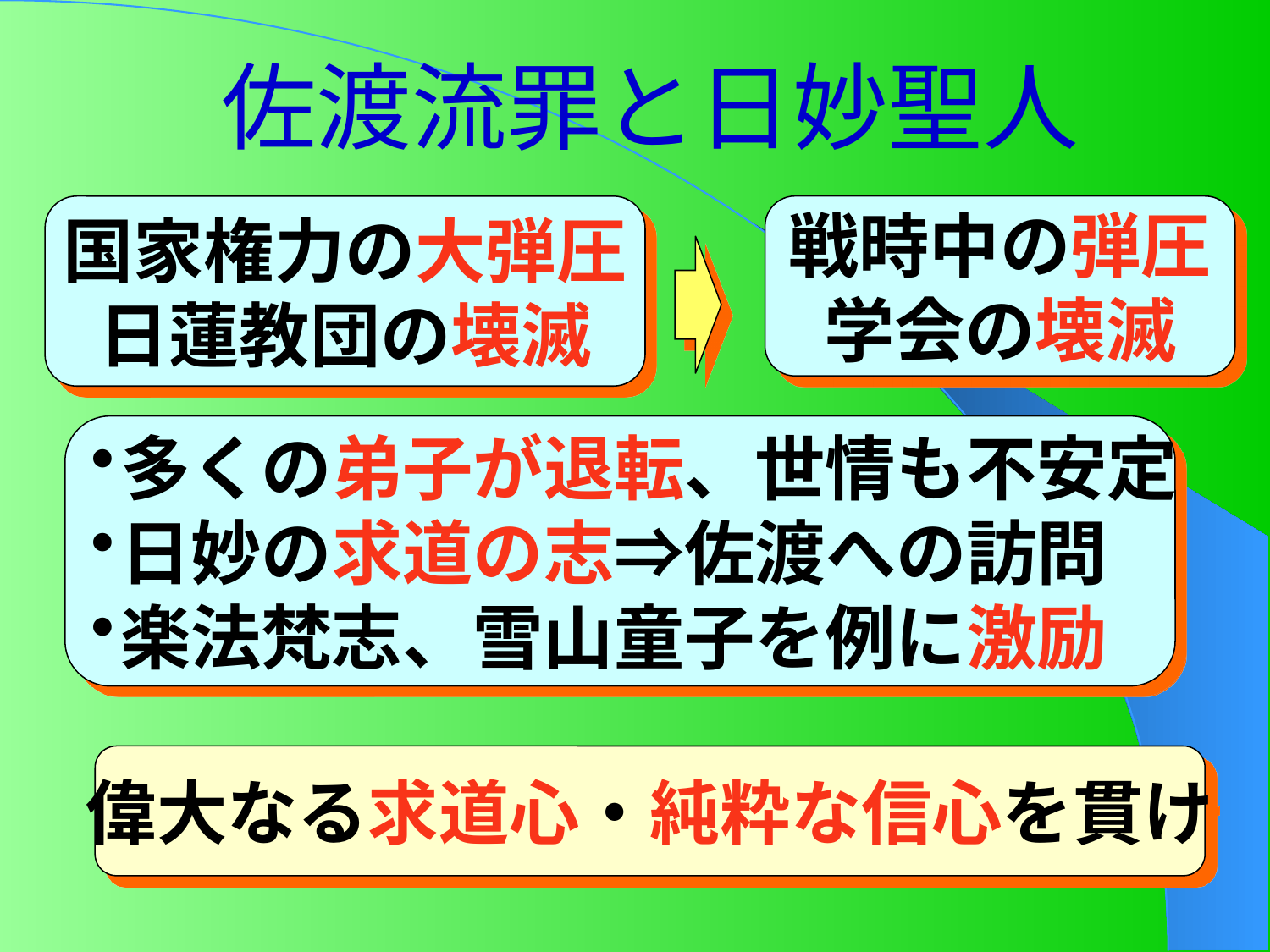

# 佐渡流罪と日妙聖人
国家権力の大弾圧
日蓮教団の壊滅
戦時中の弾圧
学会の壊滅

多くの弟子が退転、世情も不安定
日妙の求道の志⇒佐渡への訪問
楽法梵志、雪山童子を例に激励
偉大なる求道心・純粋な信心を貫け